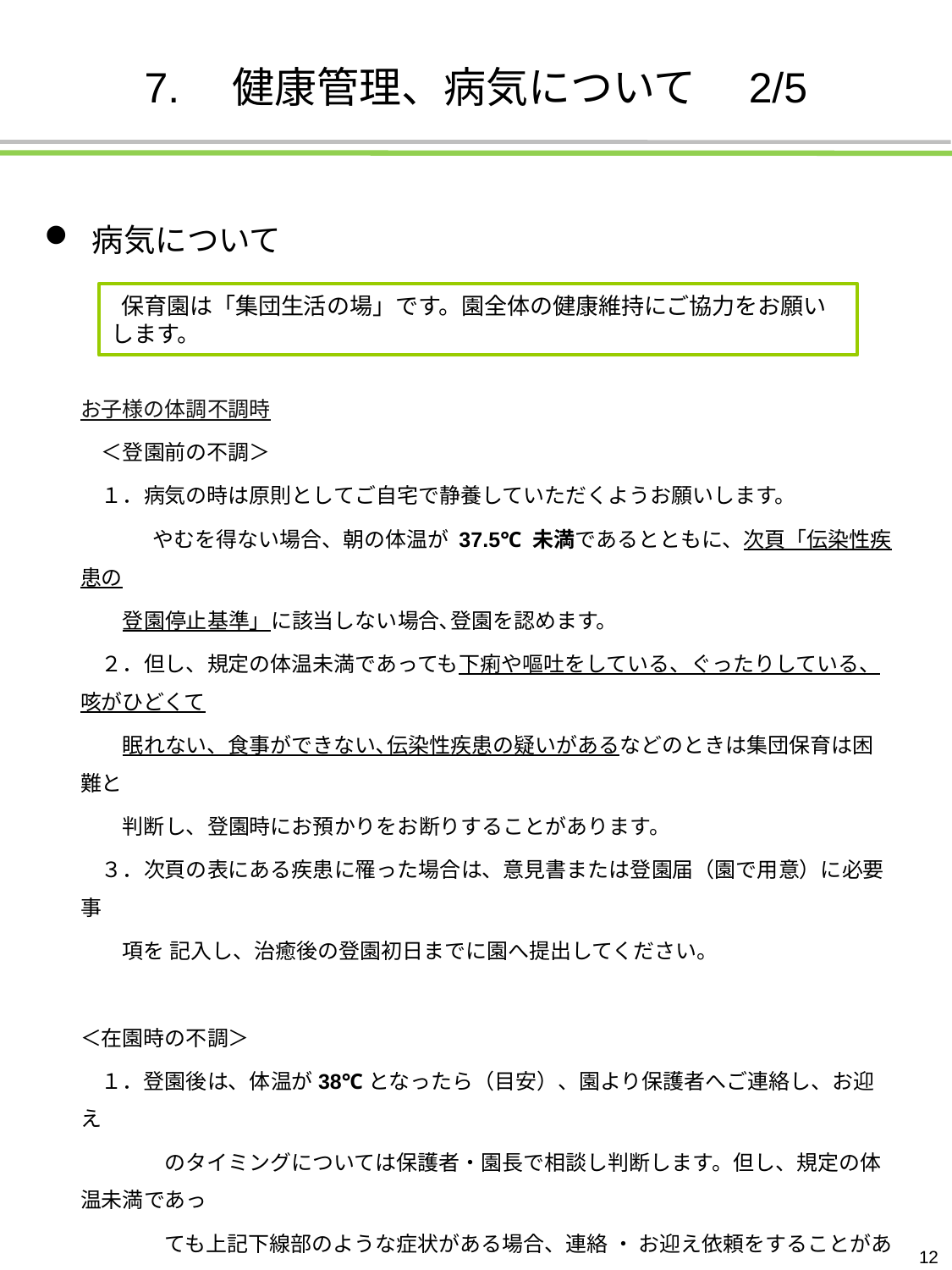

# 7.　健康管理、病気について　2/5
病気について

 保育園は「集団生活の場」です。園全体の健康維持にご協力をお願いします。
お子様の体調不調時
　＜登園前の不調＞
　１．病気の時は原則としてご自宅で静養していただくようお願いします。
　　  　やむを得ない場合、朝の体温が 37.5℃ 未満であるとともに、次頁「伝染性疾患の
        登園停止基準」に該当しない場合､登園を認めます。
　２．但し、規定の体温未満であっても下痢や嘔吐をしている、ぐったりしている、咳がひどくて
        眠れない、食事ができない､伝染性疾患の疑いがあるなどのときは集団保育は困難と
        判断し、登園時にお預かりをお断りすることがあります。
　３．次頁の表にある疾患に罹った場合は、意見書または登園届（園で用意）に必要事
        項を 記入し、治癒後の登園初日までに園へ提出してください。

＜在園時の不調＞
　１．登園後は、体温が38℃となったら（目安）、園より保護者へご連絡し、お迎え
　　　　のタイミングについては保護者・園長で相談し判断します。但し、規定の体温未満であっ
　　　　ても上記下線部のような症状がある場合、連絡 ・ お迎え依頼をすることがあります。
　２．その他、保育中に園児の体調が急変した場合やケガが発生した場合は保護者へ連絡
        し､対処法をご相談します。
　３．原則として園が園児を病院へ連れて行き診察・治療を行うことはありません。
　　  　しかし、容態急変や事故などの緊急時には病院へ連れていくことがあります。
12